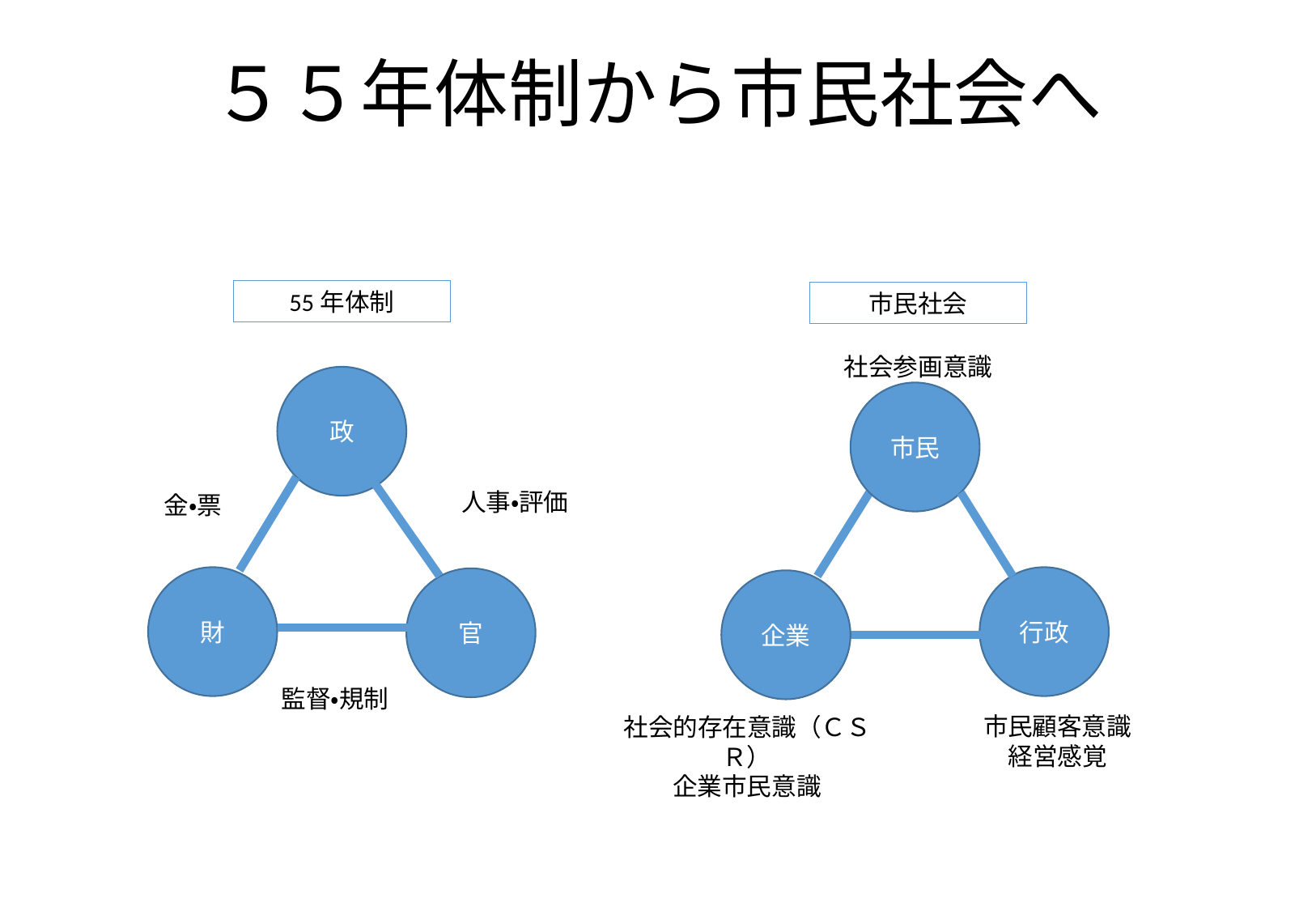

# ５５年体制から市民社会へ

55年体制
市民社会
社会参画意識
政
市民
人事・評価
金・票
財
行政
官
企業
監督・規制
市民顧客意識
経営感覚
社会的存在意識（ＣＳＲ）
企業市民意識